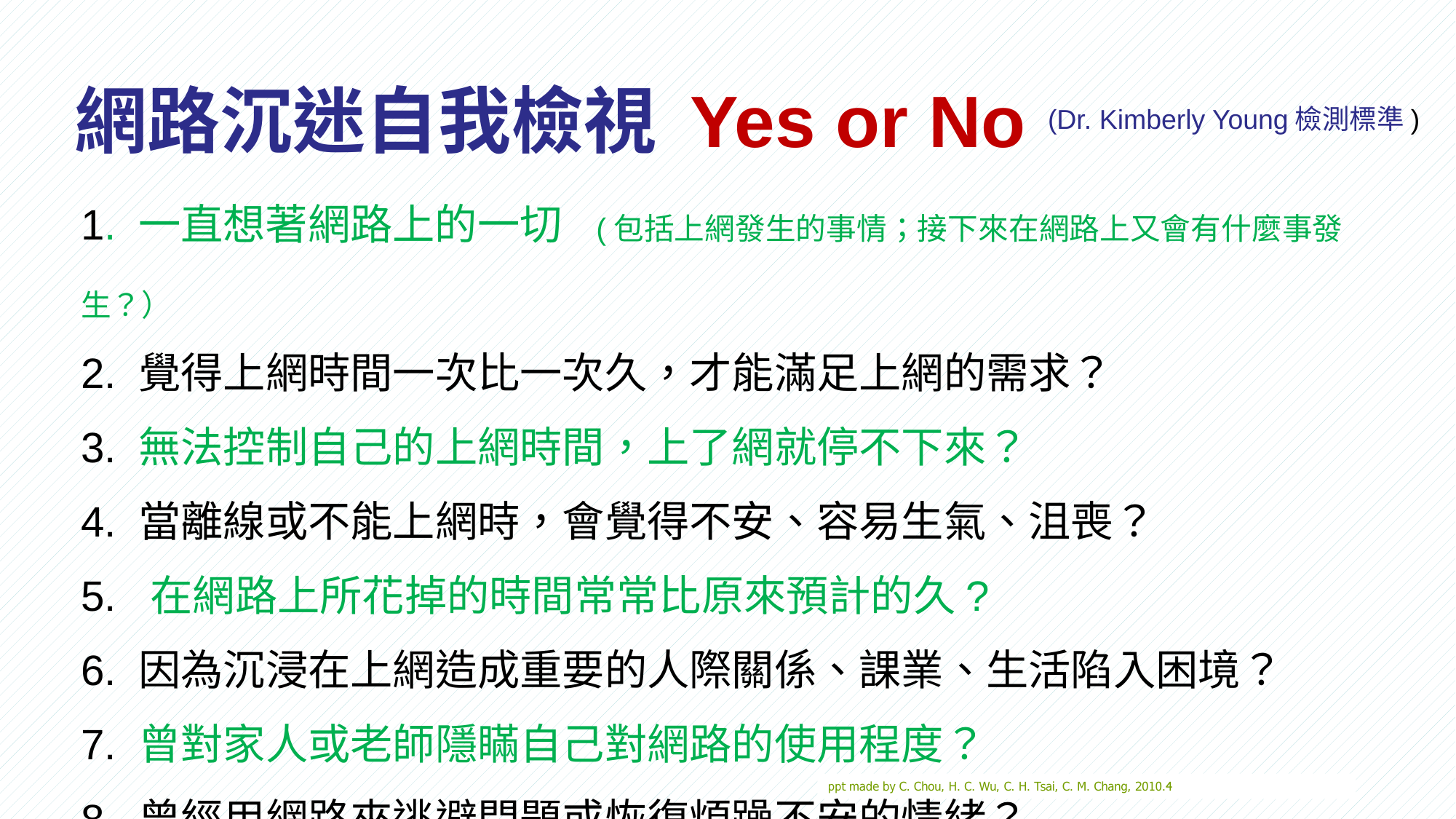

網路沉迷自我檢視 Yes or No
(Dr. Kimberly Young檢測標準)
1. 一直想著網路上的一切　(包括上網發生的事情；接下來在網路上又會有什麼事發生？）
2. 覺得上網時間一次比一次久，才能滿足上網的需求？
3. 無法控制自己的上網時間，上了網就停不下來？
4. 當離線或不能上網時，會覺得不安、容易生氣、沮喪？
5.  在網路上所花掉的時間常常比原來預計的久?
6. 因為沉浸在上網造成重要的人際關係、課業、生活陷入困境？
7. 曾對家人或老師隱瞞自己對網路的使用程度？
8. 曾經用網路來逃避問題或恢復煩躁不安的情緒？